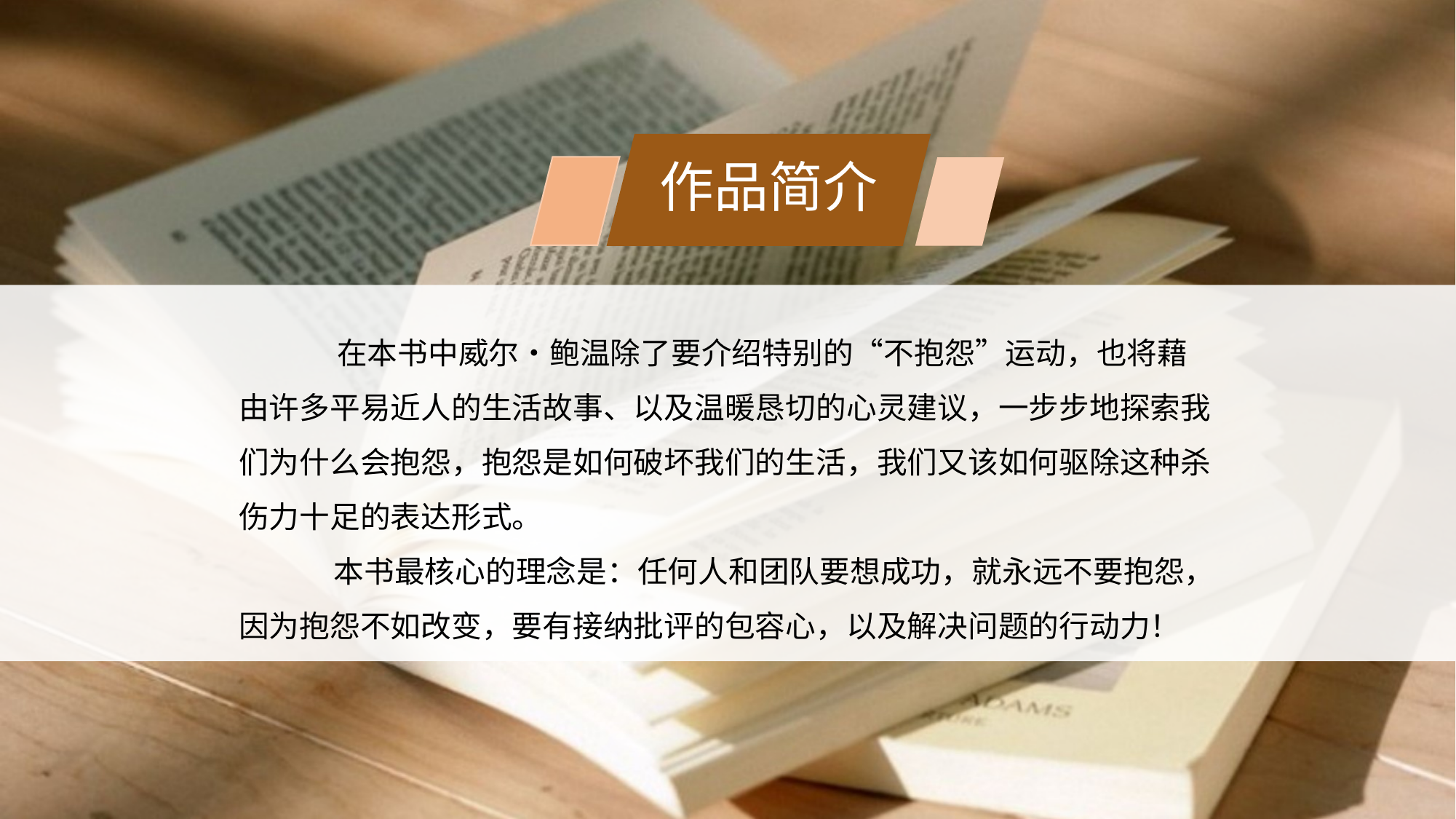

作品简介

      在本书中威尔•鲍温除了要介绍特别的“不抱怨”运动，也将藉由许多平易近人的生活故事、以及温暖恳切的心灵建议，一步步地探索我们为什么会抱怨，抱怨是如何破坏我们的生活，我们又该如何驱除这种杀伤力十足的表达形式。
    本书最核心的理念是：任何人和团队要想成功，就永远不要抱怨，因为抱怨不如改变，要有接纳批评的包容心，以及解决问题的行动力！